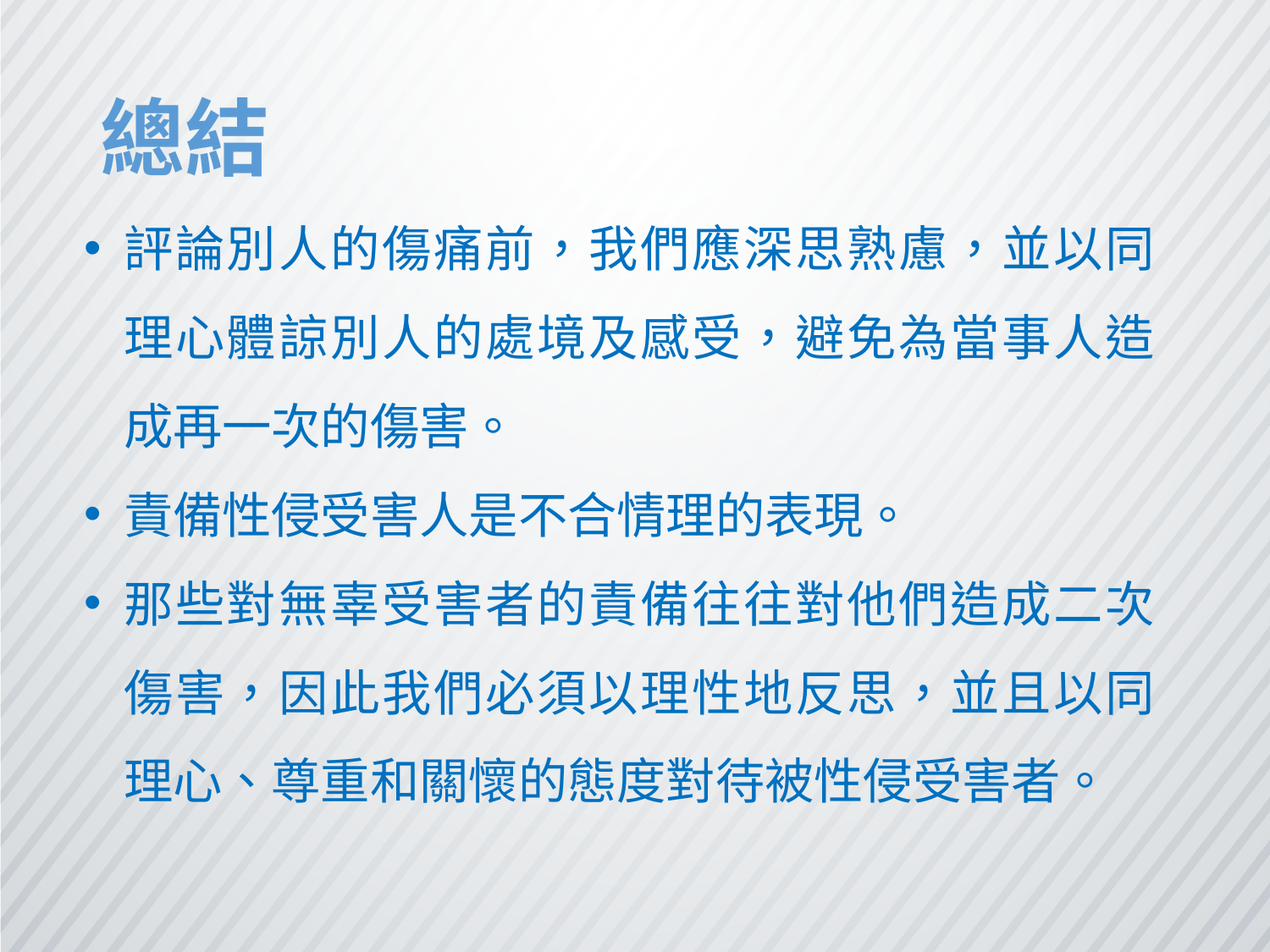

# 總結
評論別人的傷痛前，我們應深思熟慮，並以同理心體諒別人的處境及感受，避免為當事人造成再一次的傷害。
責備性侵受害人是不合情理的表現。
那些對無辜受害者的責備往往對他們造成二次傷害，因此我們必須以理性地反思，並且以同理心、尊重和關懷的態度對待被性侵受害者。